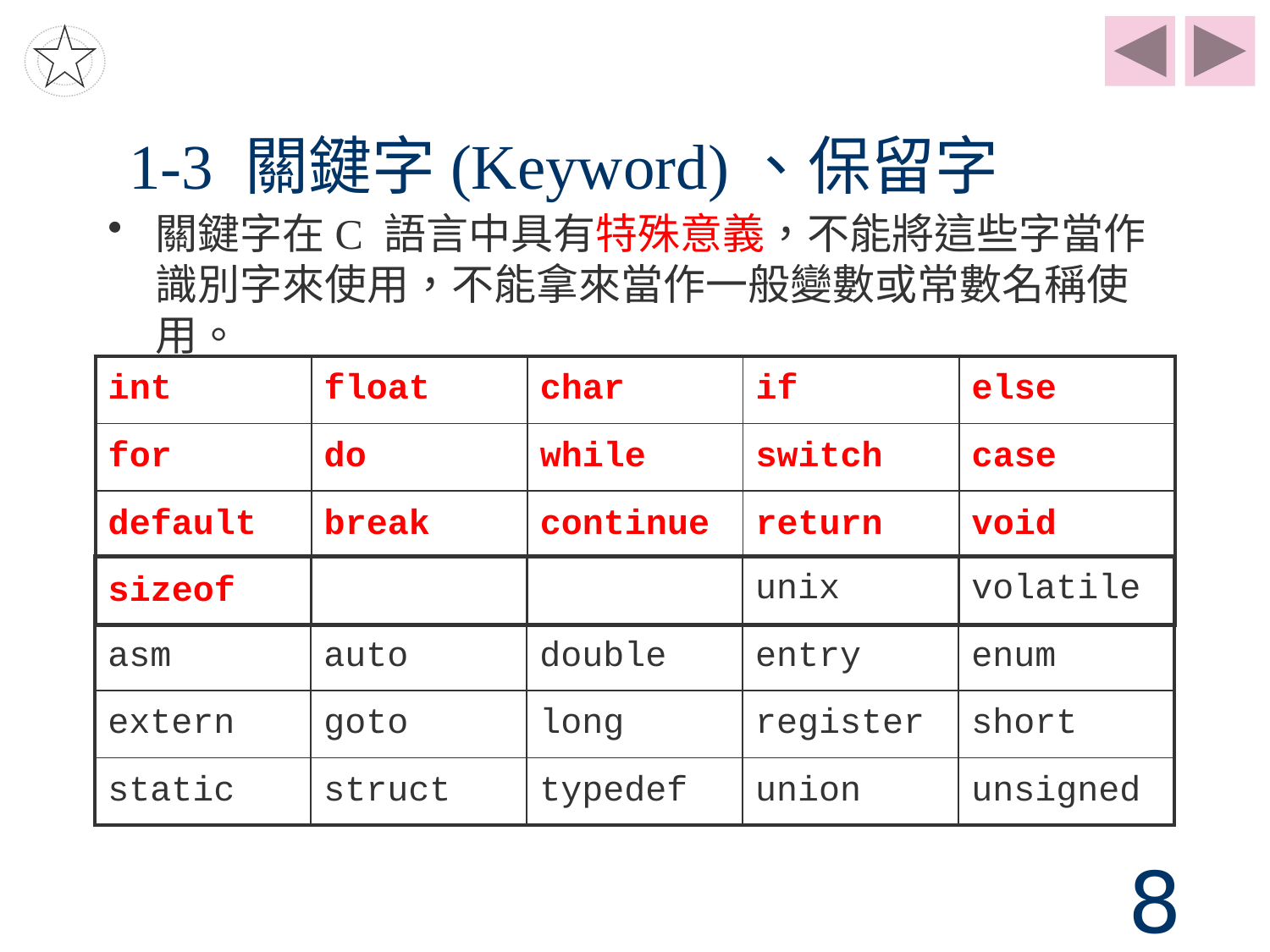

# 1-3 關鍵字(Keyword)、保留字
關鍵字在C 語言中具有特殊意義，不能將這些字當作識別字來使用，不能拿來當作一般變數或常數名稱使用。

| int | float | char | if | else |
| --- | --- | --- | --- | --- |
| for | do | while | switch | case |
| default | break | continue | return | void |
| sizeof |  |  |  |  |
|  |  |  | unix | volatile |
| --- | --- | --- | --- | --- |
| asm | auto | double | entry | enum |
| extern | goto | long | register | short |
| static | struct | typedef | union | unsigned |
8